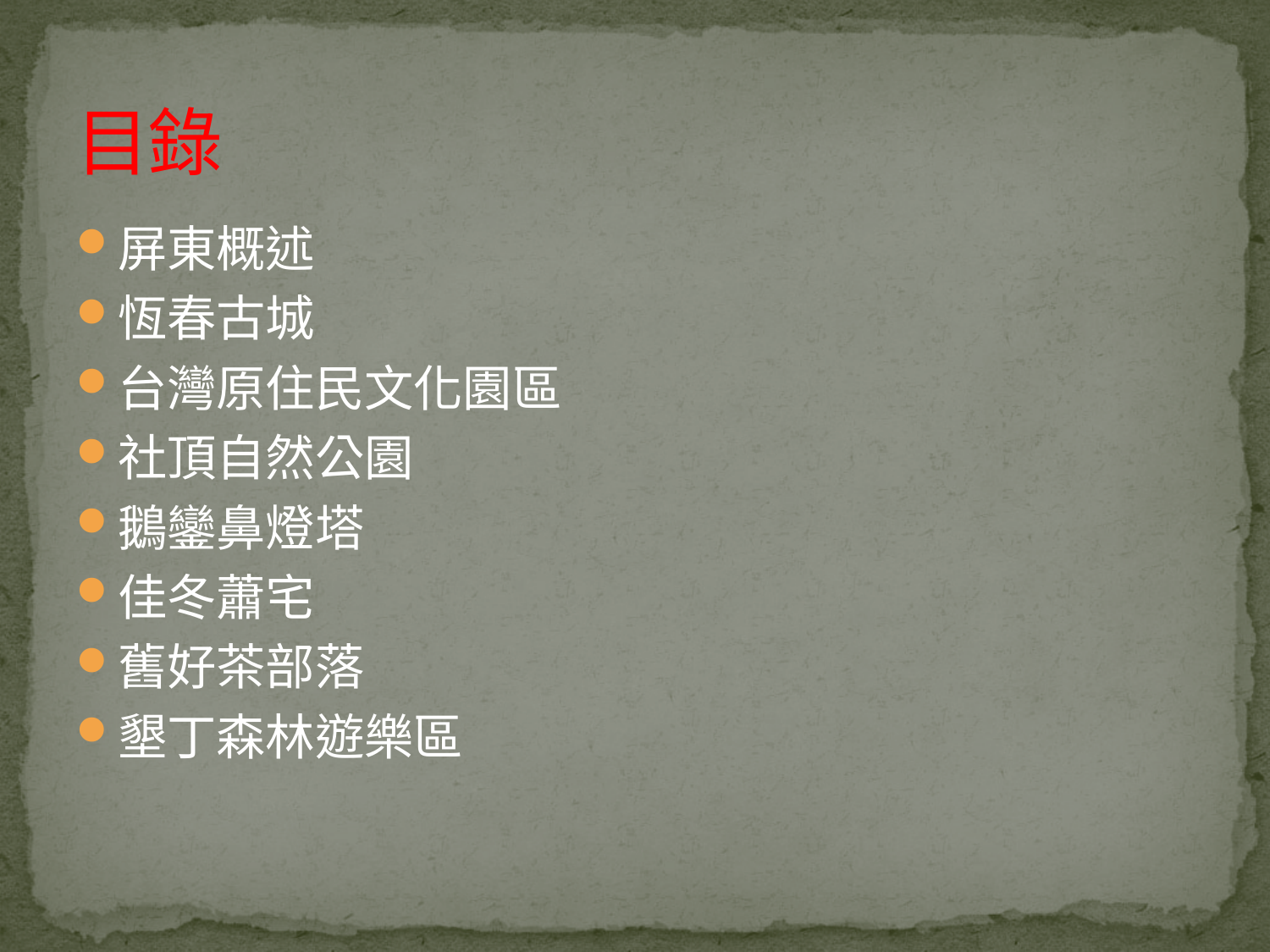

# 目錄
屏東概述
恆春古城
台灣原住民文化園區
社頂自然公園
鵝鑾鼻燈塔
佳冬蕭宅
舊好茶部落
墾丁森林遊樂區